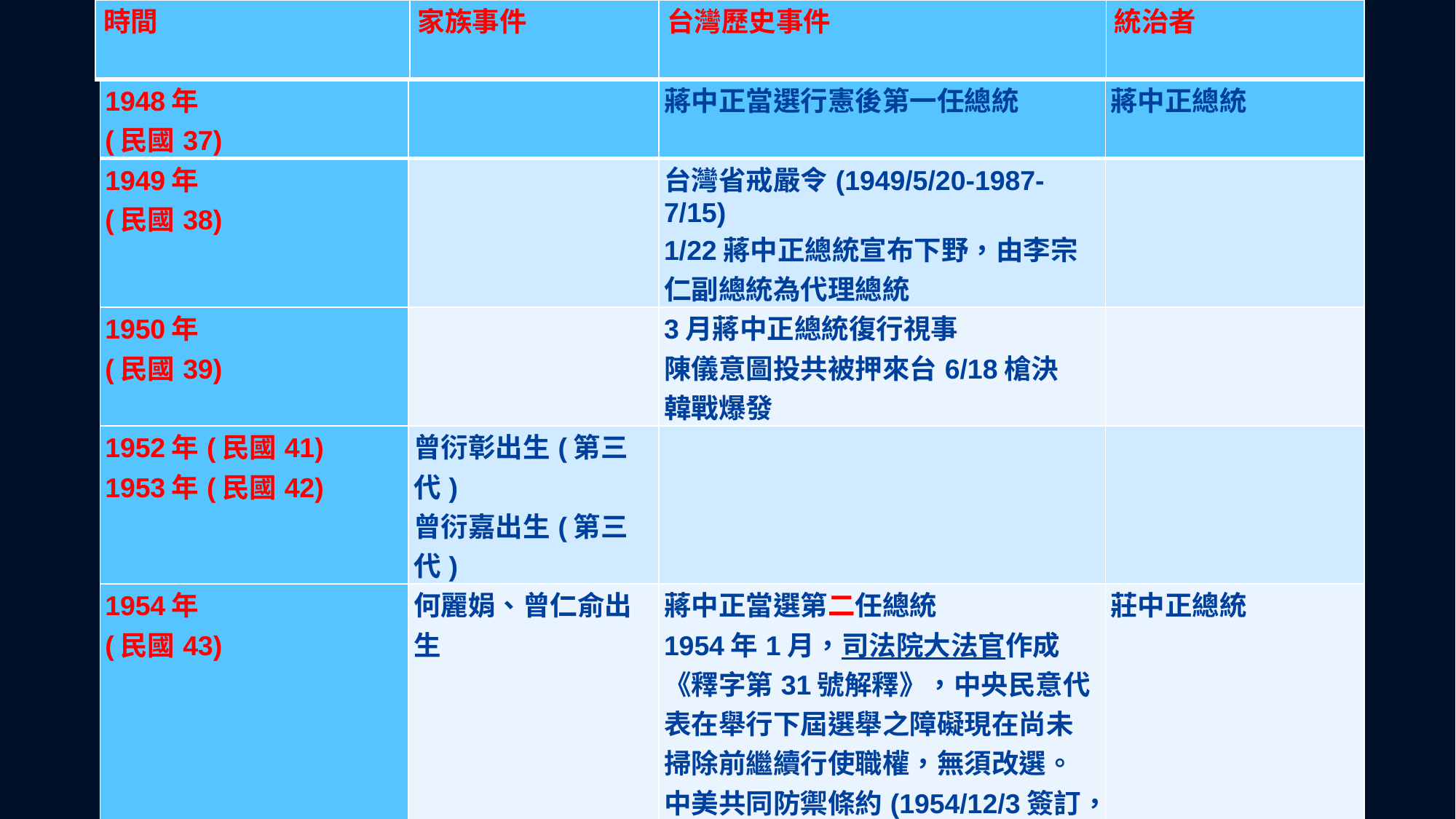

| 時間 | 家族事件 | 台灣歷史事件 | 統治者 |
| --- | --- | --- | --- |
| 1948年 (民國37) |  | 蔣中正當選行憲後第一任總統 | 蔣中正總統 |
| --- | --- | --- | --- |
| 1949年 (民國38) |  | 台灣省戒嚴令(1949/5/20-1987-7/15) 1/22蔣中正總統宣布下野，由李宗仁副總統為代理總統 |  |
| 1950年 (民國39) |  | 3月蔣中正總統復行視事 陳儀意圖投共被押來台6/18槍決 韓戰爆發 |  |
| 1952年(民國41) 1953年(民國42) | 曾衍彰出生(第三代) 曾衍嘉出生(第三代) |  |  |
| 1954年 (民國43) | 何麗娟、曾仁俞出生 | 蔣中正當選第二任總統 1954年1月，司法院大法官作成《釋字第31號解釋》，中央民意代表在舉行下屆選舉之障礙現在尚未掃除前繼續行使職權，無須改選。 中美共同防禦條約(1954/12/3簽訂，1980/1/1終止) | 莊中正總統 |
| 1958年 (民國47) | 何麗華出生 | 八二三砲戰 |  |
| 1959年 (民國48) | 陳孟凱、何孟宗出生 | 八七水災 |  |